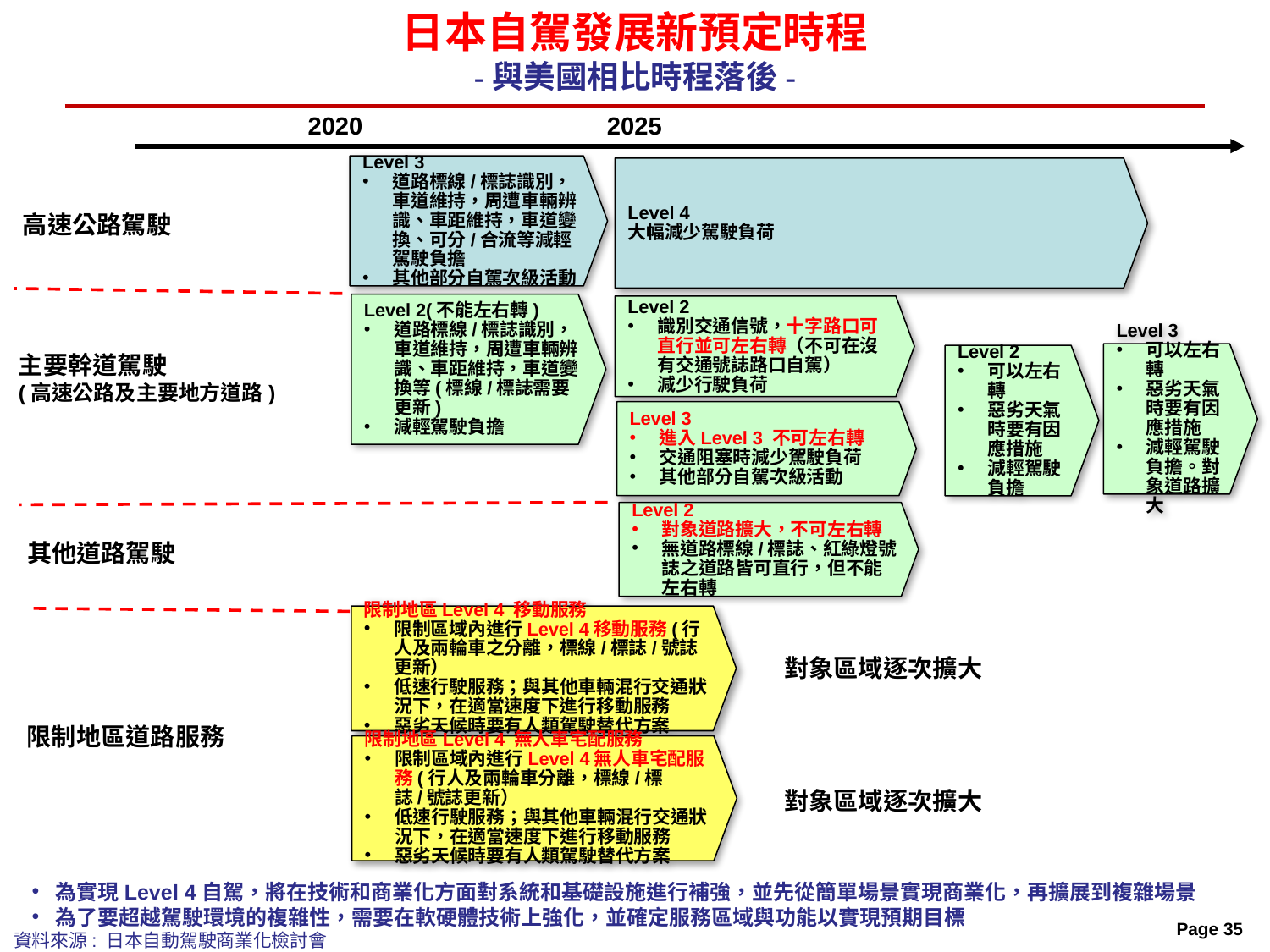

# 日本自駕發展新預定時程 -與美國相比時程落後-
2020
2025
Level 3
道路標線/標誌識別，車道維持，周遭車輛辨識、車距維持，車道變換、可分/合流等減輕駕駛負擔
其他部分自駕次級活動
Level 4
大幅減少駕駛負荷
高速公路駕駛
Level 2(不能左右轉)
道路標線/標誌識別，車道維持，周遭車輛辨識、車距維持，車道變換等(標線/標誌需要更新)
減輕駕駛負擔
Level 2
識別交通信號，十字路口可直行並可左右轉（不可在沒有交通號誌路口自駕）
減少行駛負荷
主要幹道駕駛
(高速公路及主要地方道路)
Level 3
可以左右轉
惡劣天氣時要有因應措施
減輕駕駛負擔。對象道路擴大
Level 2
可以左右轉
惡劣天氣時要有因應措施
減輕駕駛負擔
Level 3
進入Level 3 不可左右轉
交通阻塞時減少駕駛負荷
其他部分自駕次級活動
Level 2
對象道路擴大，不可左右轉
無道路標線/標誌、紅綠燈號誌之道路皆可直行，但不能左右轉
其他道路駕駛
限制地區Level 4 移動服務
限制區域內進行Level 4移動服務(行人及兩輪車之分離，標線/標誌/號誌更新）
低速行駛服務；與其他車輛混行交通狀況下，在適當速度下進行移動服務
惡劣天候時要有人類駕駛替代方案
對象區域逐次擴大
限制地區道路服務
限制地區Level 4 無人車宅配服務
限制區域內進行Level 4無人車宅配服務(行人及兩輪車分離，標線/標誌/號誌更新）
低速行駛服務；與其他車輛混行交通狀況下，在適當速度下進行移動服務
惡劣天候時要有人類駕駛替代方案
對象區域逐次擴大
為實現Level 4自駕，將在技術和商業化方面對系統和基礎設施進行補強，並先從簡單場景實現商業化，再擴展到複雜場景
為了要超越駕駛環境的複雜性，需要在軟硬體技術上強化，並確定服務區域與功能以實現預期目標
資料來源: 日本自動駕駛商業化檢討會